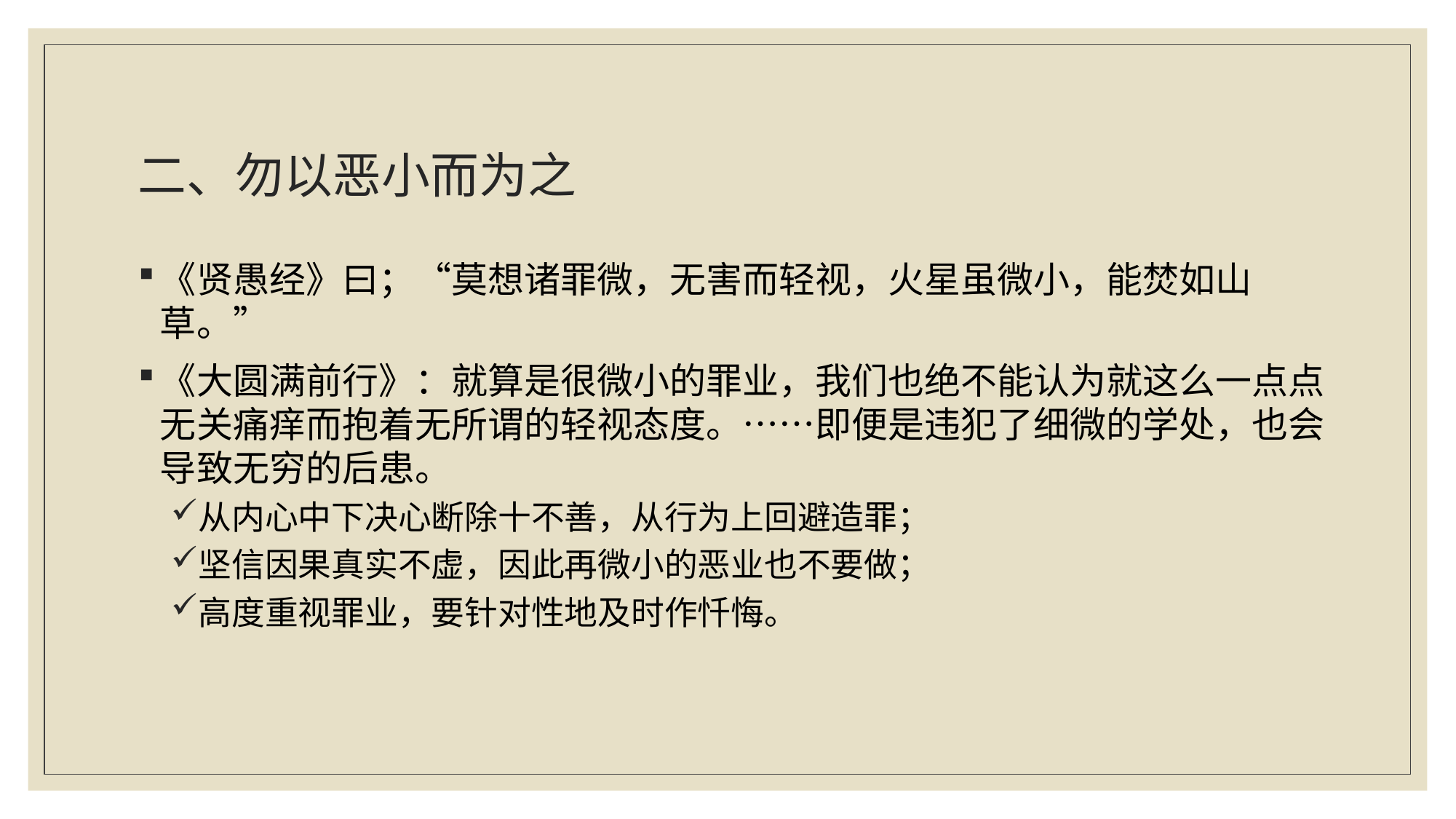

# 二、勿以恶小而为之
《贤愚经》曰；“莫想诸罪微，无害而轻视，火星虽微小，能焚如山草。”
《大圆满前行》：就算是很微小的罪业，我们也绝不能认为就这么一点点无关痛痒而抱着无所谓的轻视态度。……即便是违犯了细微的学处，也会导致无穷的后患。
从内心中下决心断除十不善，从行为上回避造罪；
坚信因果真实不虚，因此再微小的恶业也不要做；
高度重视罪业，要针对性地及时作忏悔。